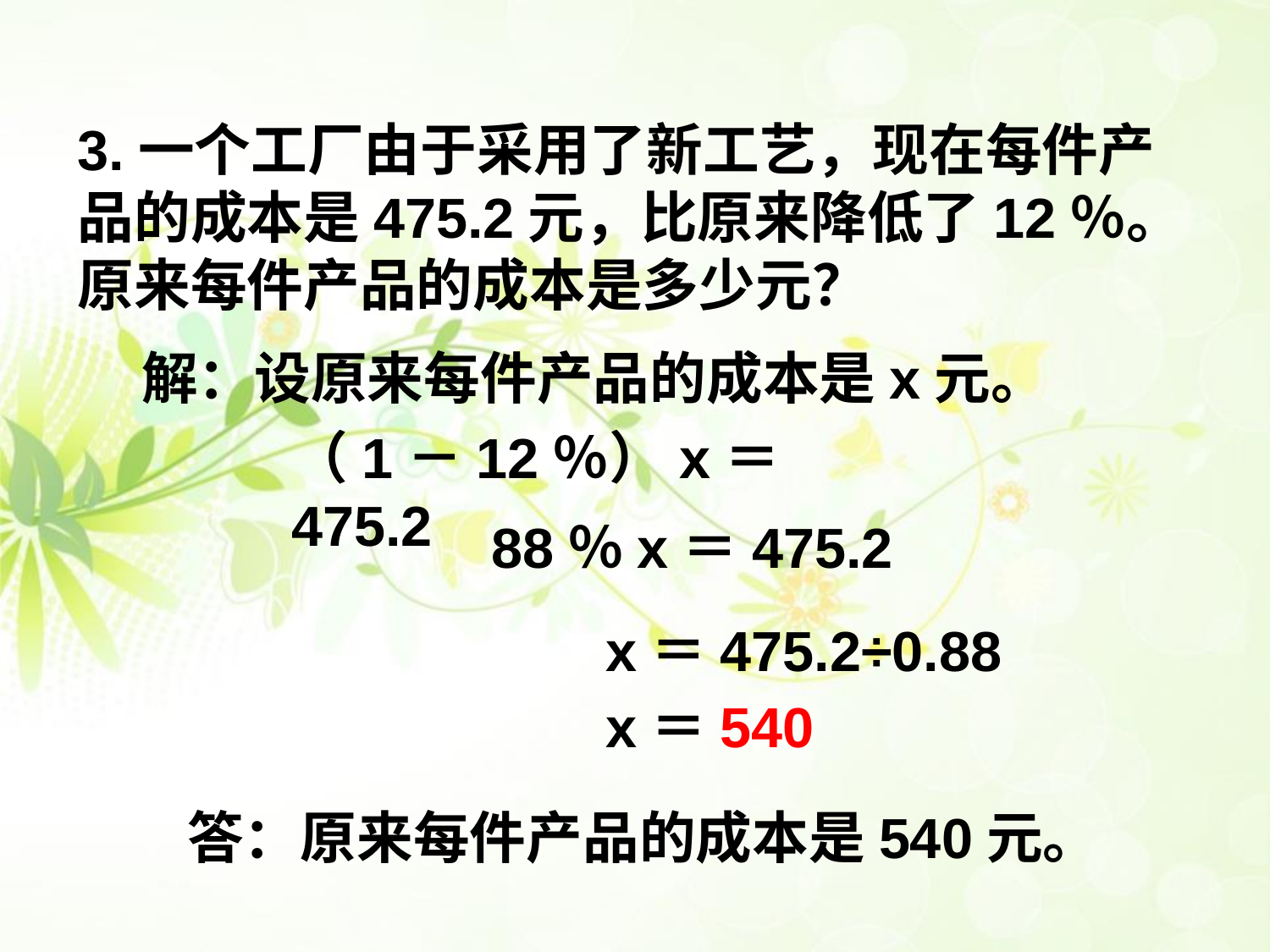

3.一个工厂由于采用了新工艺，现在每件产品的成本是475.2元，比原来降低了12％。原来每件产品的成本是多少元？
解：设原来每件产品的成本是x元。
（1－12％）x＝475.2
88％x＝475.2
x＝475.2÷0.88
x＝540
答：原来每件产品的成本是540元。